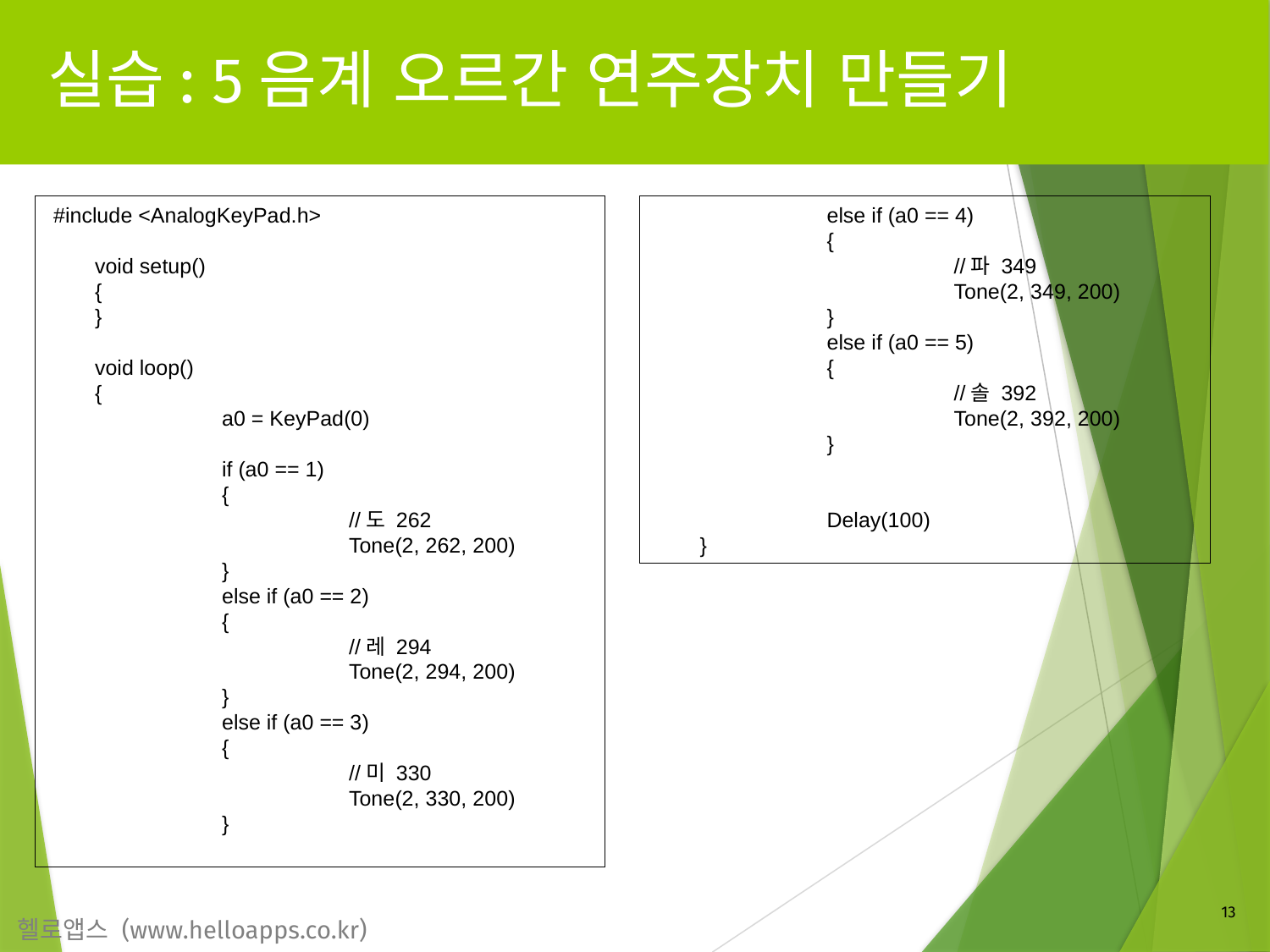

# 실습: 5음계 오르간 연주장치 만들기
 #include <AnalogKeyPad.h>

        void setup()
        {
        }

        void loop()
        {
	        a0 = KeyPad(0)

	        if (a0 == 1)
	        {
		        //도 262
		        Tone(2, 262, 200)
	        }
	        else if (a0 == 2)
	        {
		        //레 294
		        Tone(2, 294, 200)
	        }
	        else if (a0 == 3)
	        {
		        //미 330
		        Tone(2, 330, 200)
	        }

	        else if (a0 == 4)
	        {
		        //파 349
		        Tone(2, 349, 200)
	        }
	        else if (a0 == 5)
	        {
		        //솔 392
		        Tone(2, 392, 200)
	        }

	        Delay(100)
        }
13